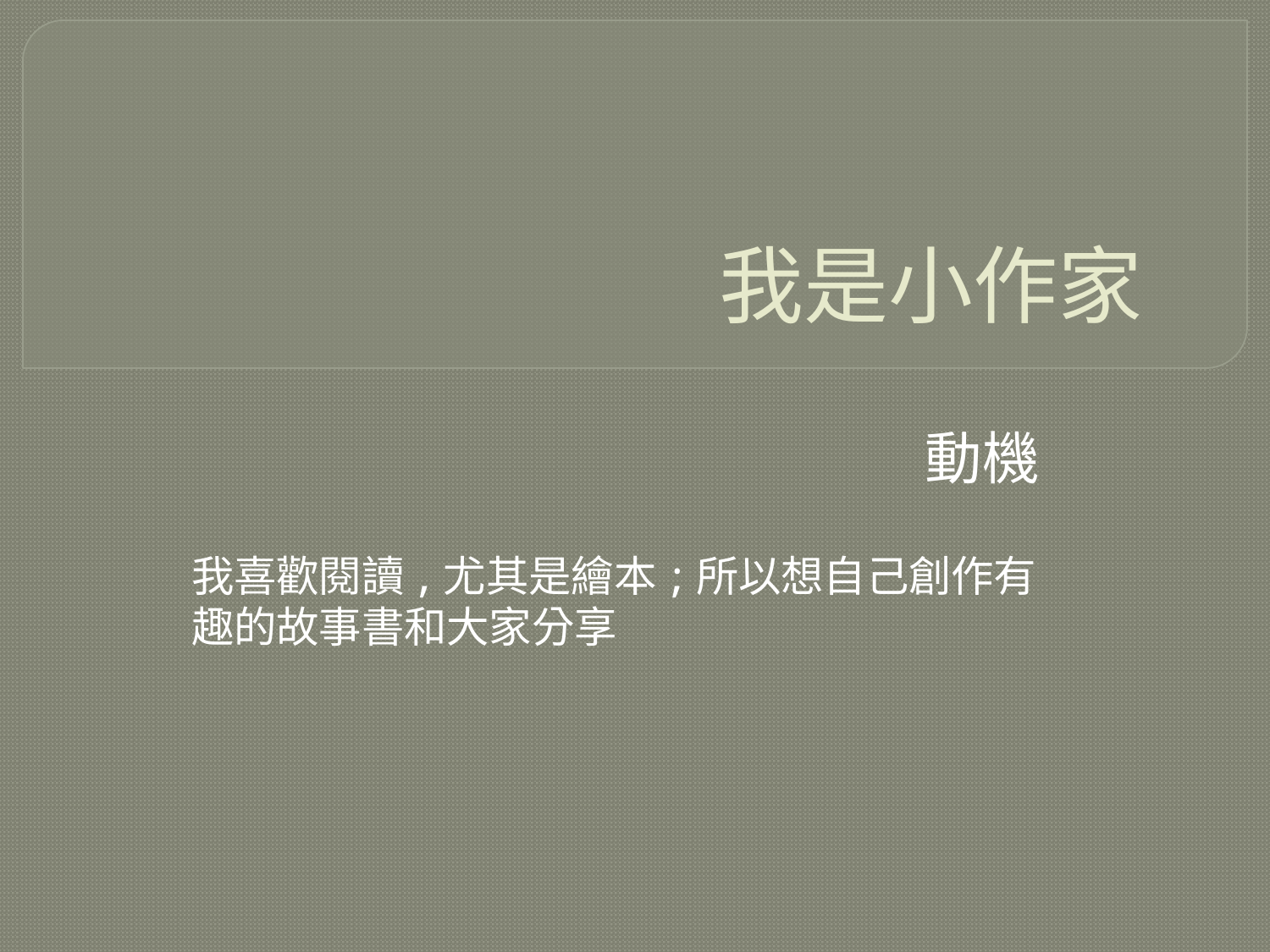

# 我是小作家
動機

我喜歡閱讀,尤其是繪本;所以想自己創作有趣的故事書和大家分享